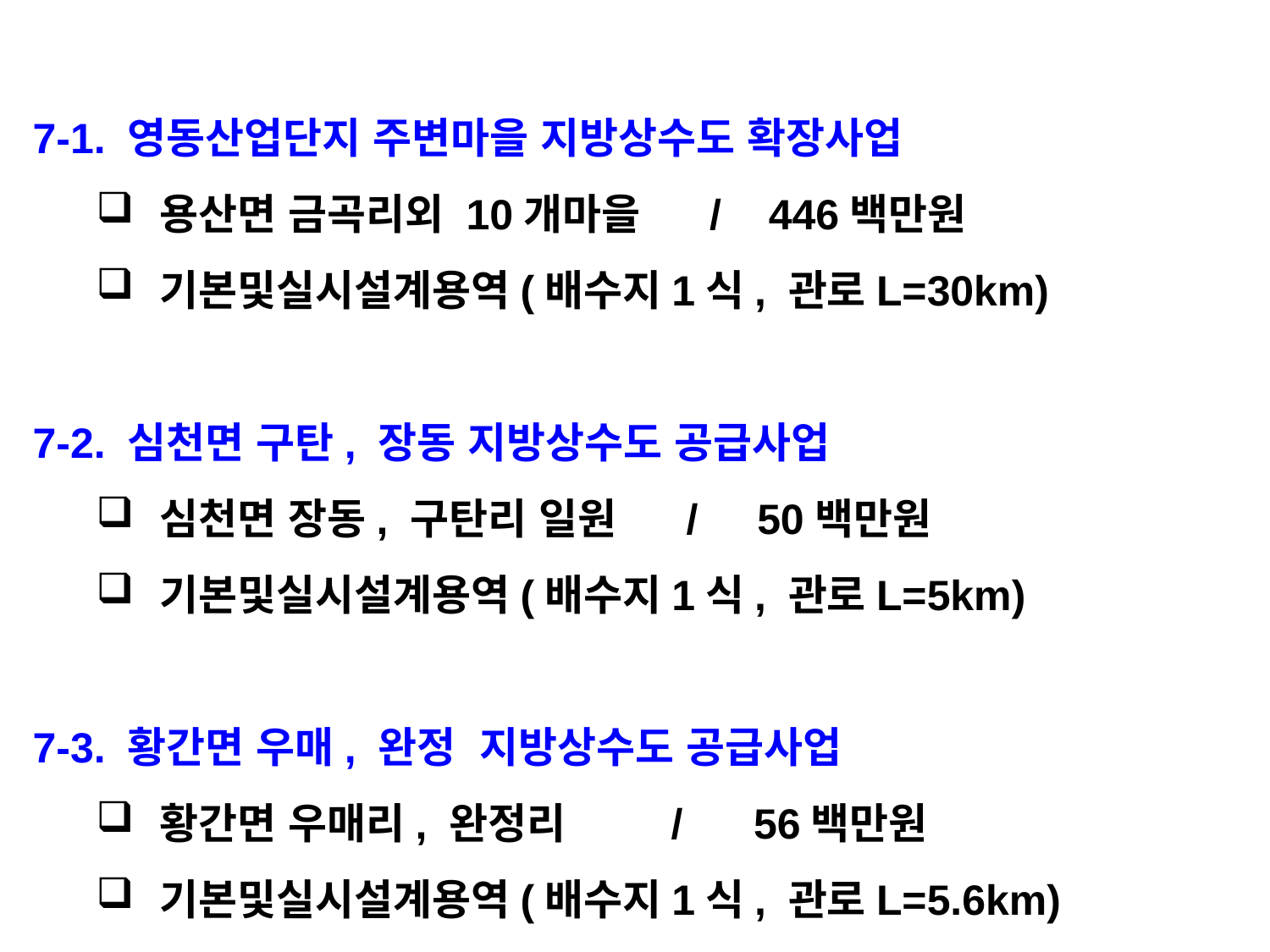

7-1. 영동산업단지 주변마을 지방상수도 확장사업
용산면 금곡리외 10개마을     /    446백만원
기본및실시설계용역(배수지1식, 관로L=30km)

7-2. 심천면 구탄, 장동 지방상수도 공급사업
심천면 장동, 구탄리 일원     /     50백만원
기본및실시설계용역(배수지1식, 관로L=5km)

7-3. 황간면 우매, 완정  지방상수도 공급사업
황간면 우매리, 완정리        /      56백만원
기본및실시설계용역(배수지1식, 관로L=5.6km)